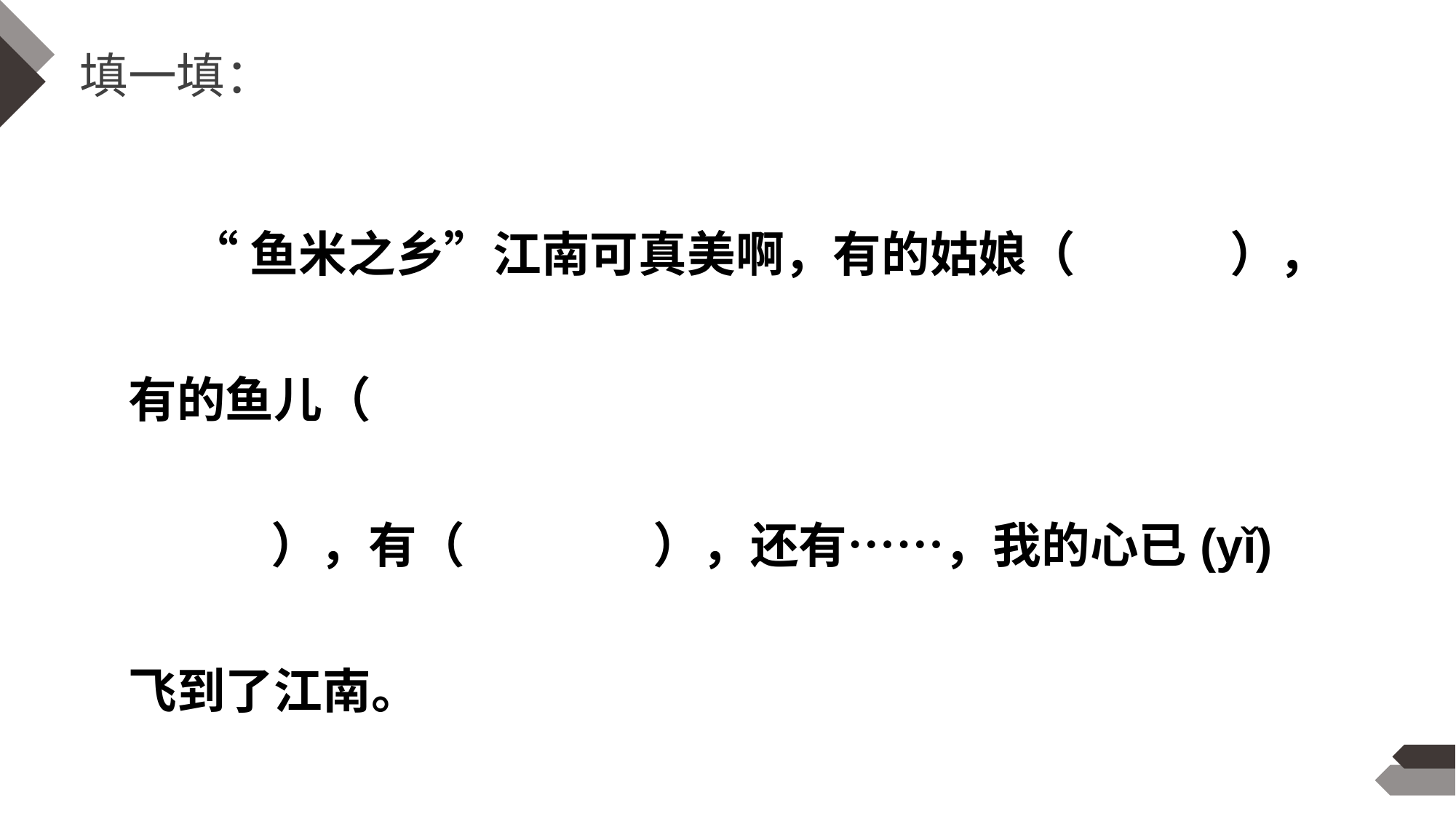

填一填：
  “鱼米之乡”江南可真美啊，有的姑娘（              ），有的鱼儿（
        ），有（                 ），还有……，我的心已(yǐ)飞到了江南。